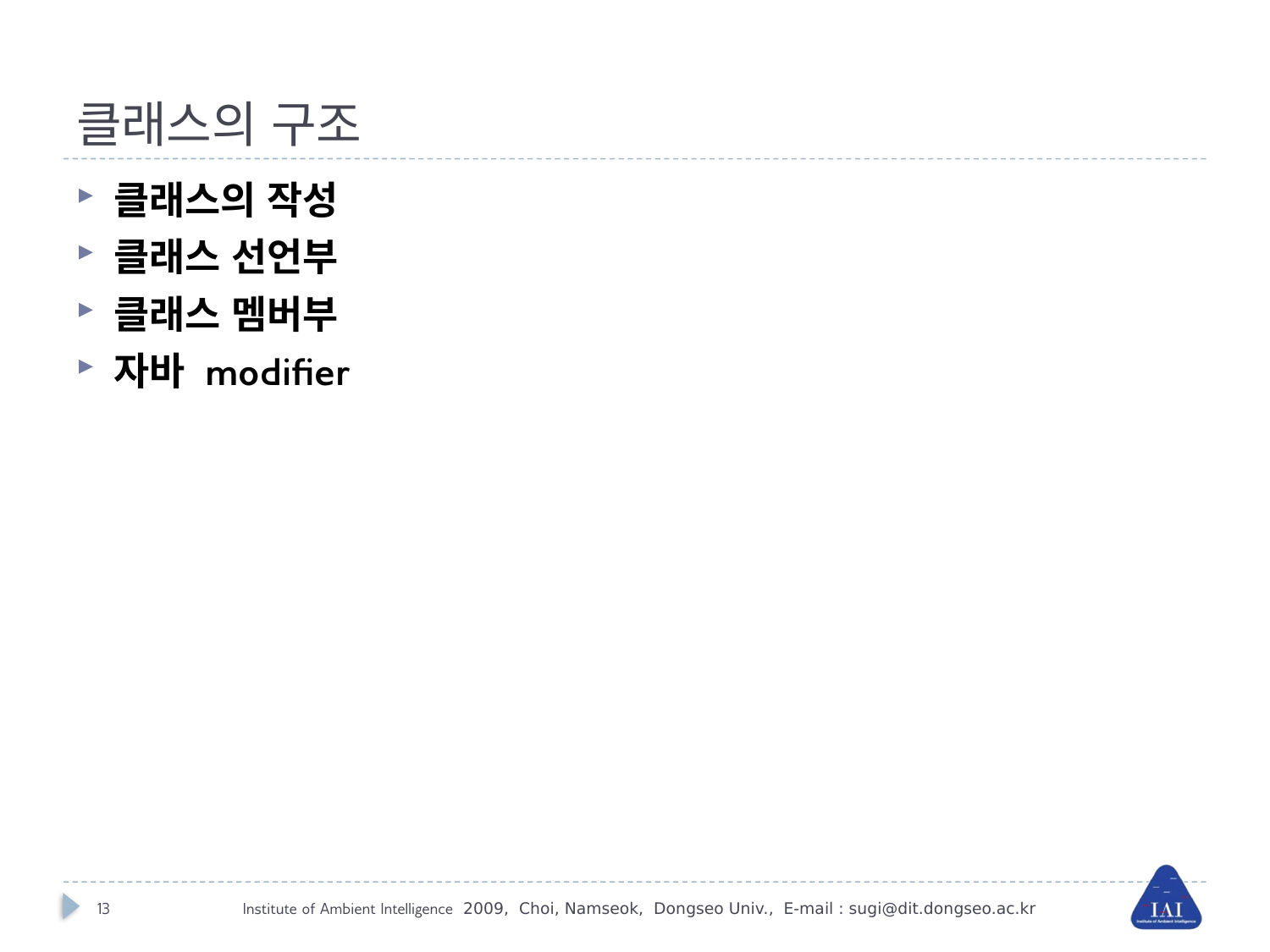

# 클래스의 구조
클래스의 작성
클래스 선언부
클래스 멤버부
자바 modifier